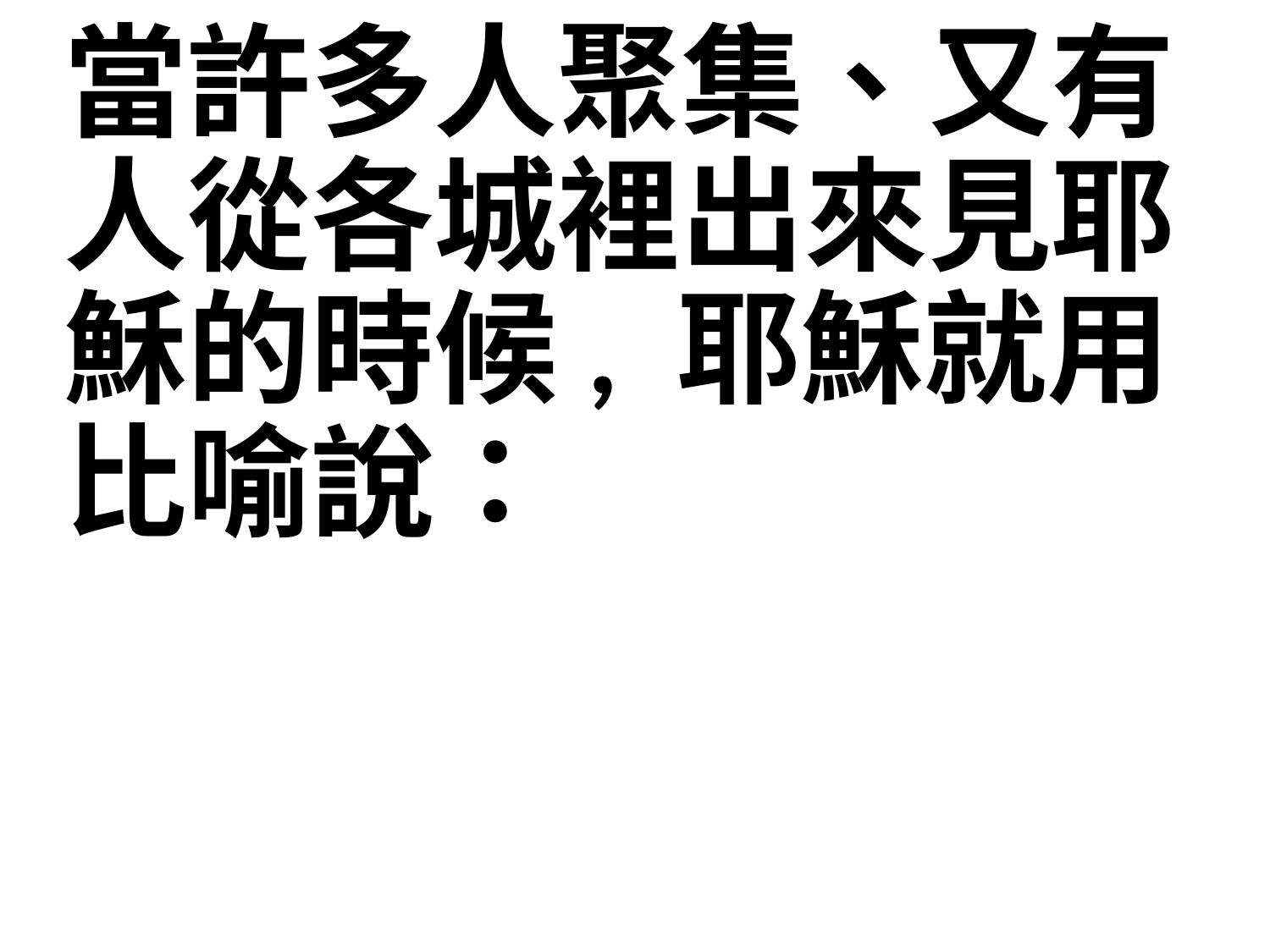

當許多人聚集、又有人從各城裡出來見耶穌的時候, 耶穌就用比喻說：

有一個撒種的出去撒種。撒的時候, 有落在路旁的, 被人踐踏, 天上的飛鳥又來吃盡了。

有落在磐石上的, 一出來就枯乾了, 因為得不著滋潤。
有落在荊棘裡的, 荊棘一同生長, 把他擠住了。
又有落在好土裡的, 生長起來, 結實百倍。耶穌說了這些話, 就大聲說：有耳可聽的, 就應當聽！
門徒問耶穌說：這比喻是甚麽意思呢？
他說：神國的奧秘只叫你們知道；至於別人, 就用比喻, 叫他們看也看不見, 聽也聽不明。
這比喻乃是這樣：種子就是神的道。
那些在路旁的, 就是人聽了道, 隨後魔鬼來, 從他們心裡把道奪去, 恐怕他們信了得救.
那些在磐石上的, 就是人聽道, 歡喜領受, 但心中沒有根, 不過暫時相信, 及至遇見試煉就退後了。
那落在荊棘裡的, 就是人聽了道, 走開以後, 被今生的思慮、錢財、宴樂擠住了, 便結不出成熟的子粒來。
那落在好土裡的, 就是人聽了道, 持守在誠實善良的心裡, 並且忍耐著結實。